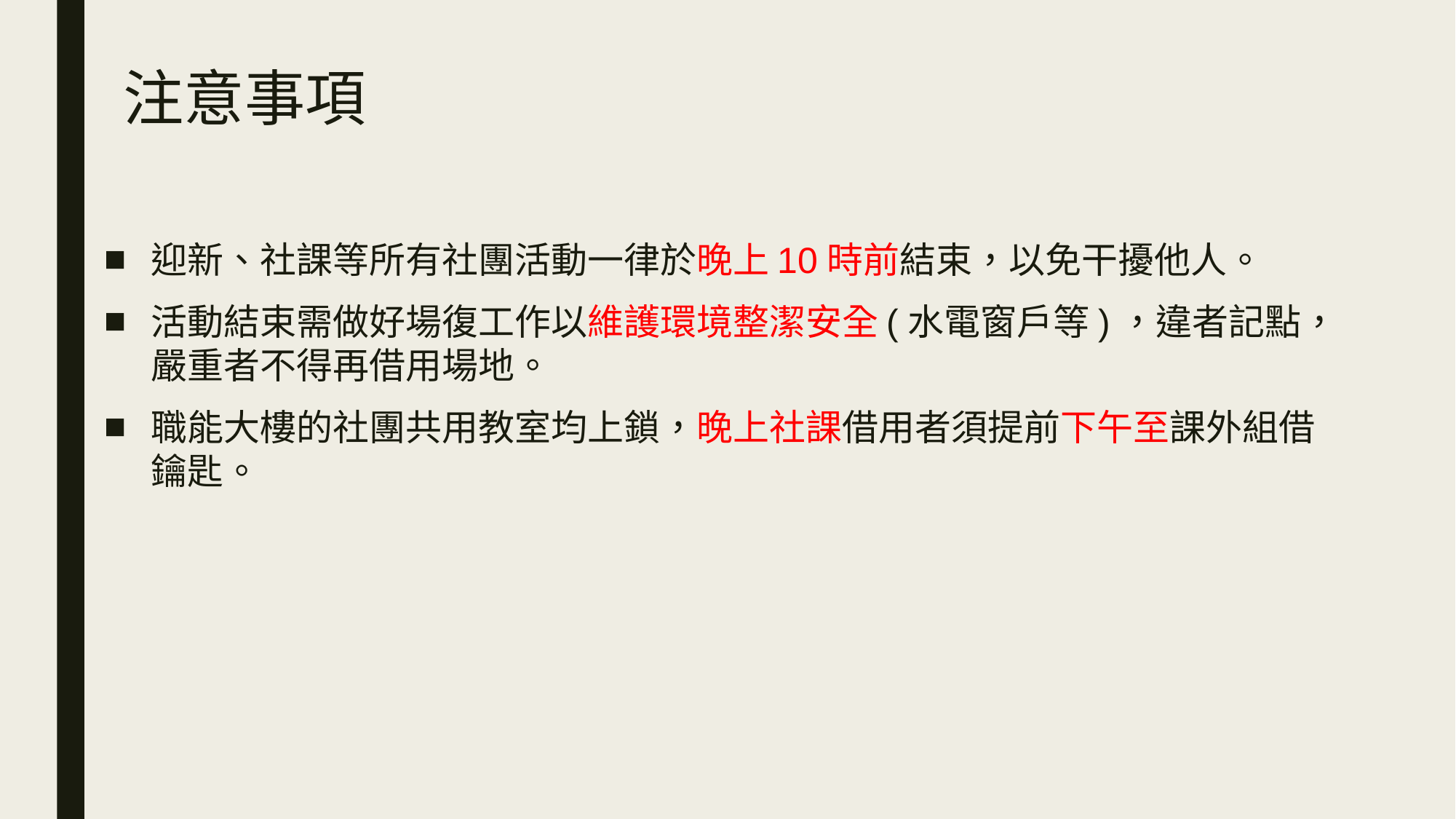

# 注意事項
迎新、社課等所有社團活動一律於晚上10時前結束，以免干擾他人。
活動結束需做好場復工作以維護環境整潔安全(水電窗戶等)，違者記點，嚴重者不得再借用場地。
職能大樓的社團共用教室均上鎖，晚上社課借用者須提前下午至課外組借鑰匙。